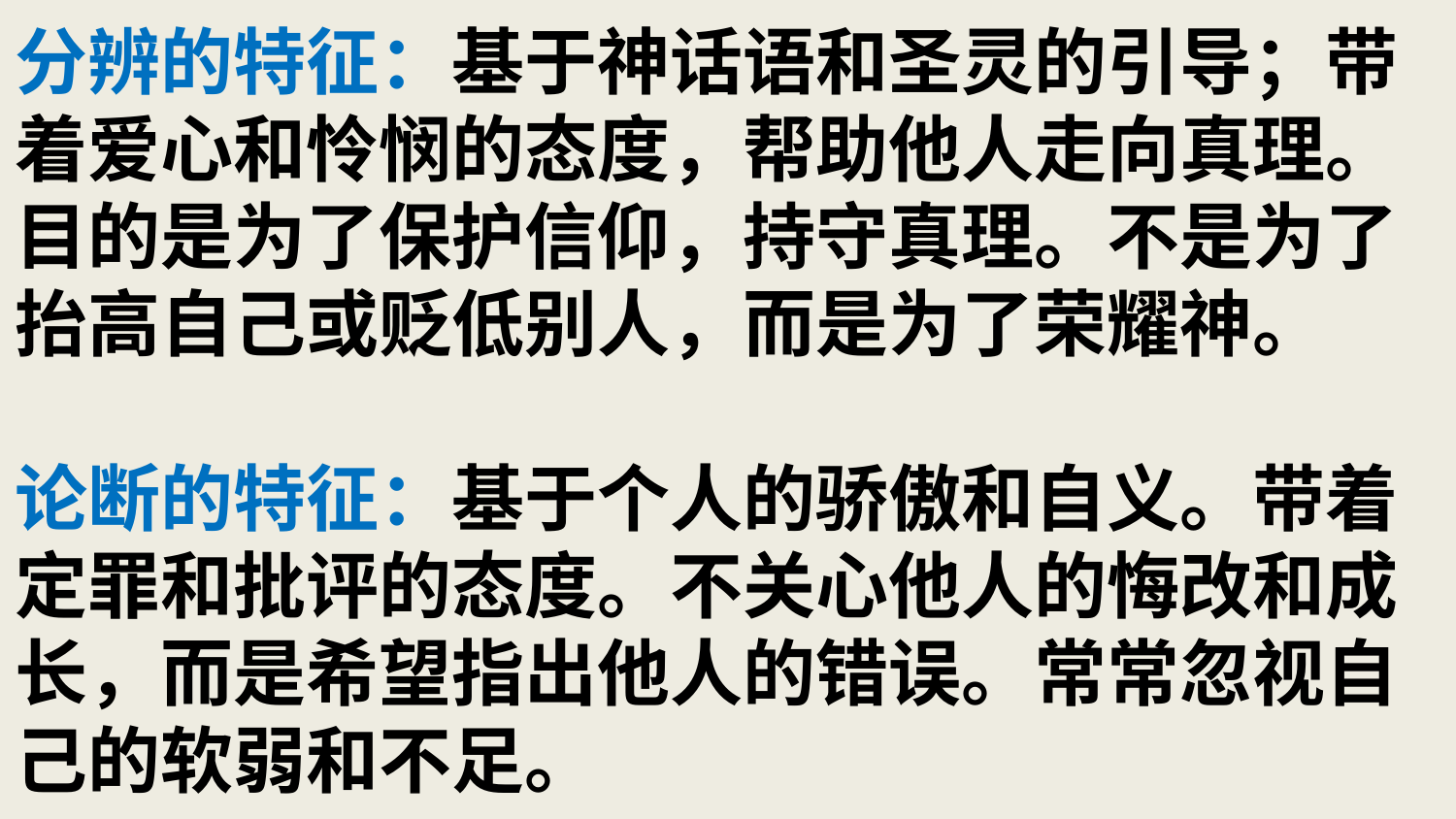

# 分辨的特征：基于神话语和圣灵的引导；带着爱心和怜悯的态度，帮助他人走向真理。目的是为了保护信仰，持守真理。不是为了抬高自己或贬低别人，而是为了荣耀神。 论断的特征：基于个人的骄傲和自义。带着定罪和批评的态度。不关心他人的悔改和成长，而是希望指出他人的错误。常常忽视自己的软弱和不足。